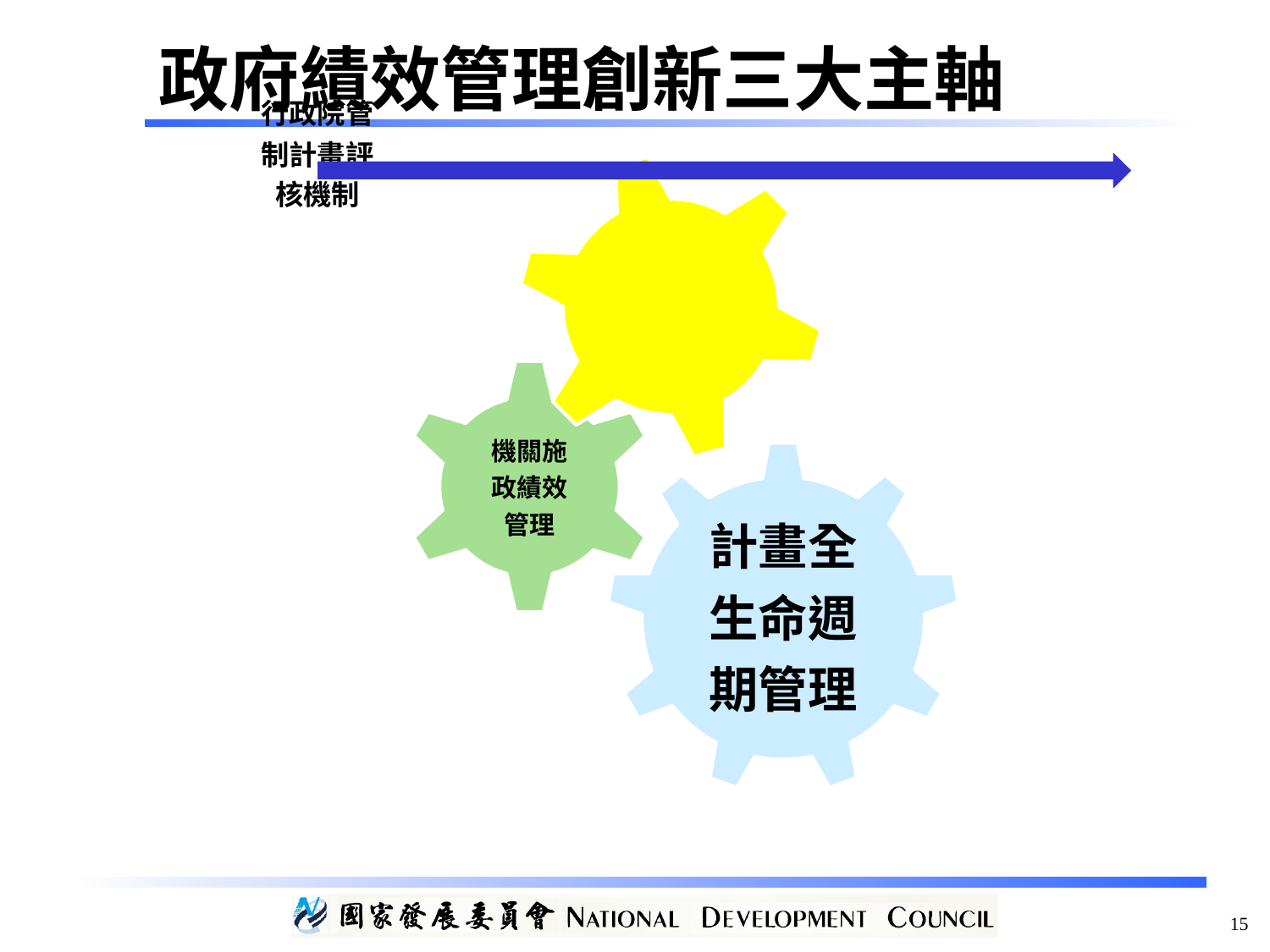

# 政府績效管理創新三大主軸
計畫全生命週期管理
行政院管制計畫評核機制
機關施政績效管理
15